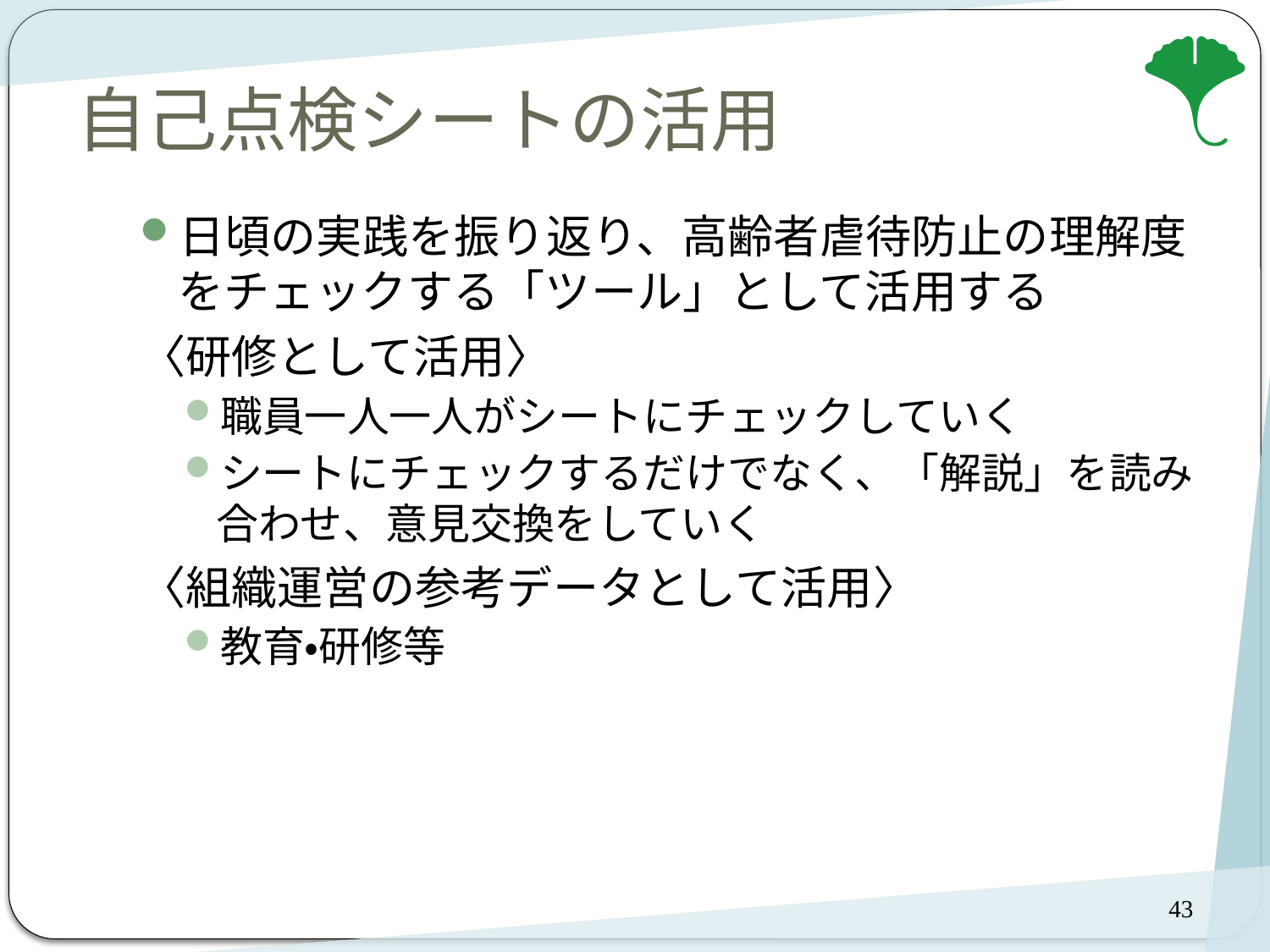

# 自己点検シートの活用
日頃の実践を振り返り、高齢者虐待防止の理解度をチェックする「ツール」として活用する
〈研修として活用〉
職員一人一人がシートにチェックしていく
シートにチェックするだけでなく、「解説」を読み合わせ、意見交換をしていく
〈組織運営の参考データとして活用〉
教育・研修等

43